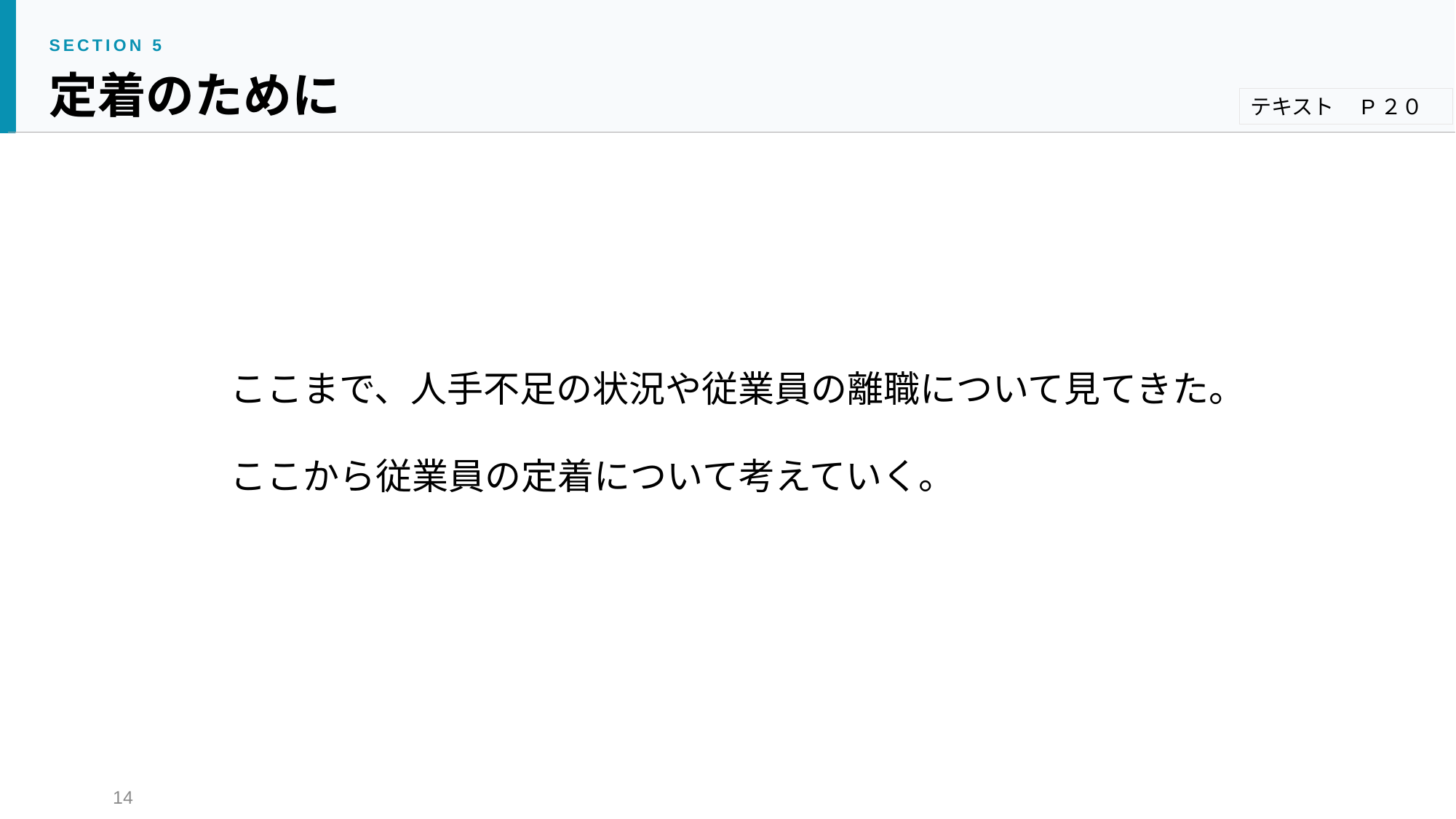

SECTION 5
定着のために
テキスト　P２０
ここまで、人手不足の状況や従業員の離職について見てきた。

ここから従業員の定着について考えていく。
14